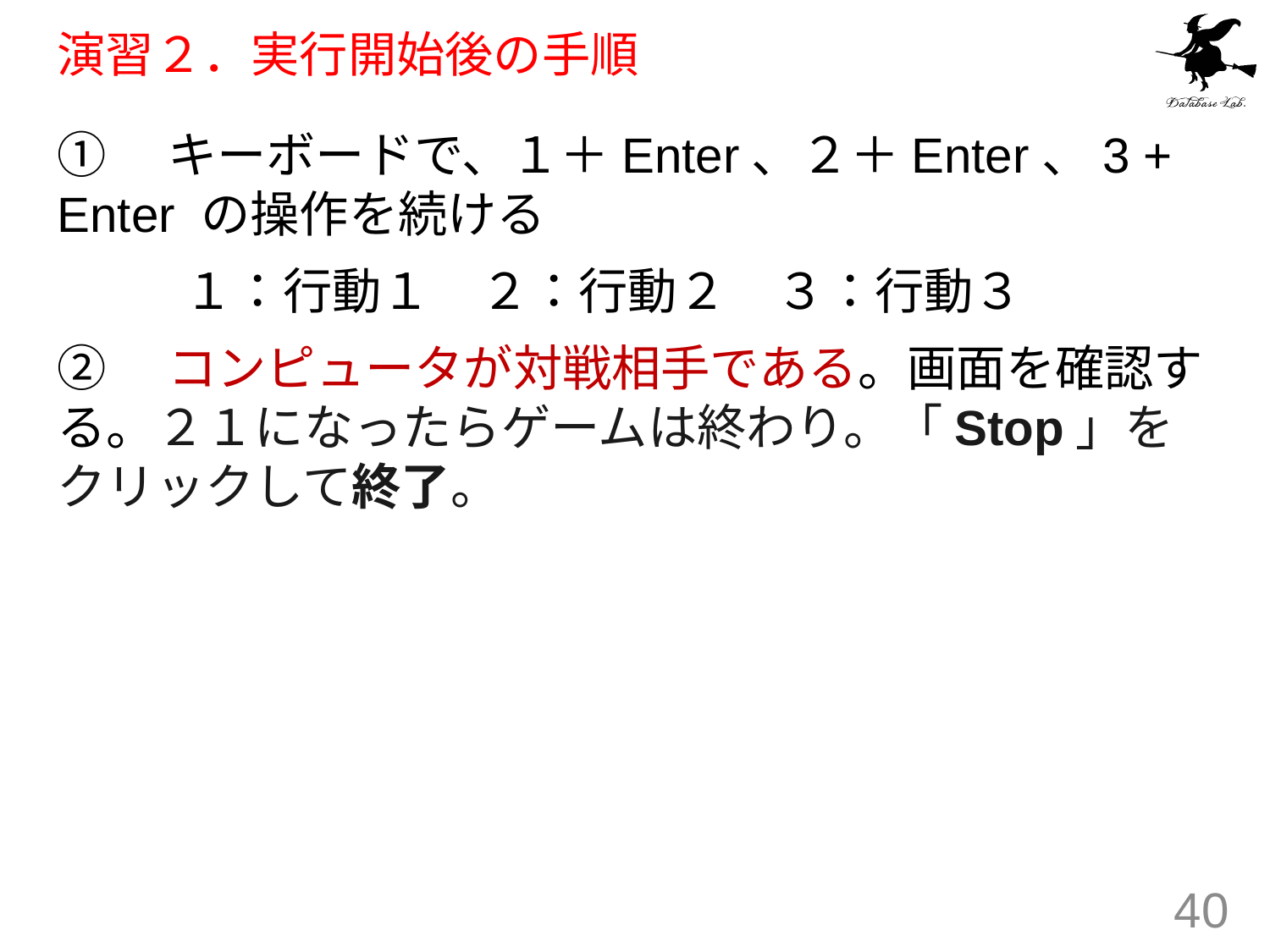

# 演習２．実行開始後の手順
①　キーボードで、１＋Enter、２＋Enter、3 + Enter の操作を続ける
	１：行動１　２：行動２　３：行動３
②　コンピュータが対戦相手である。画面を確認する。２１になったらゲームは終わり。「Stop」をクリックして終了。
40